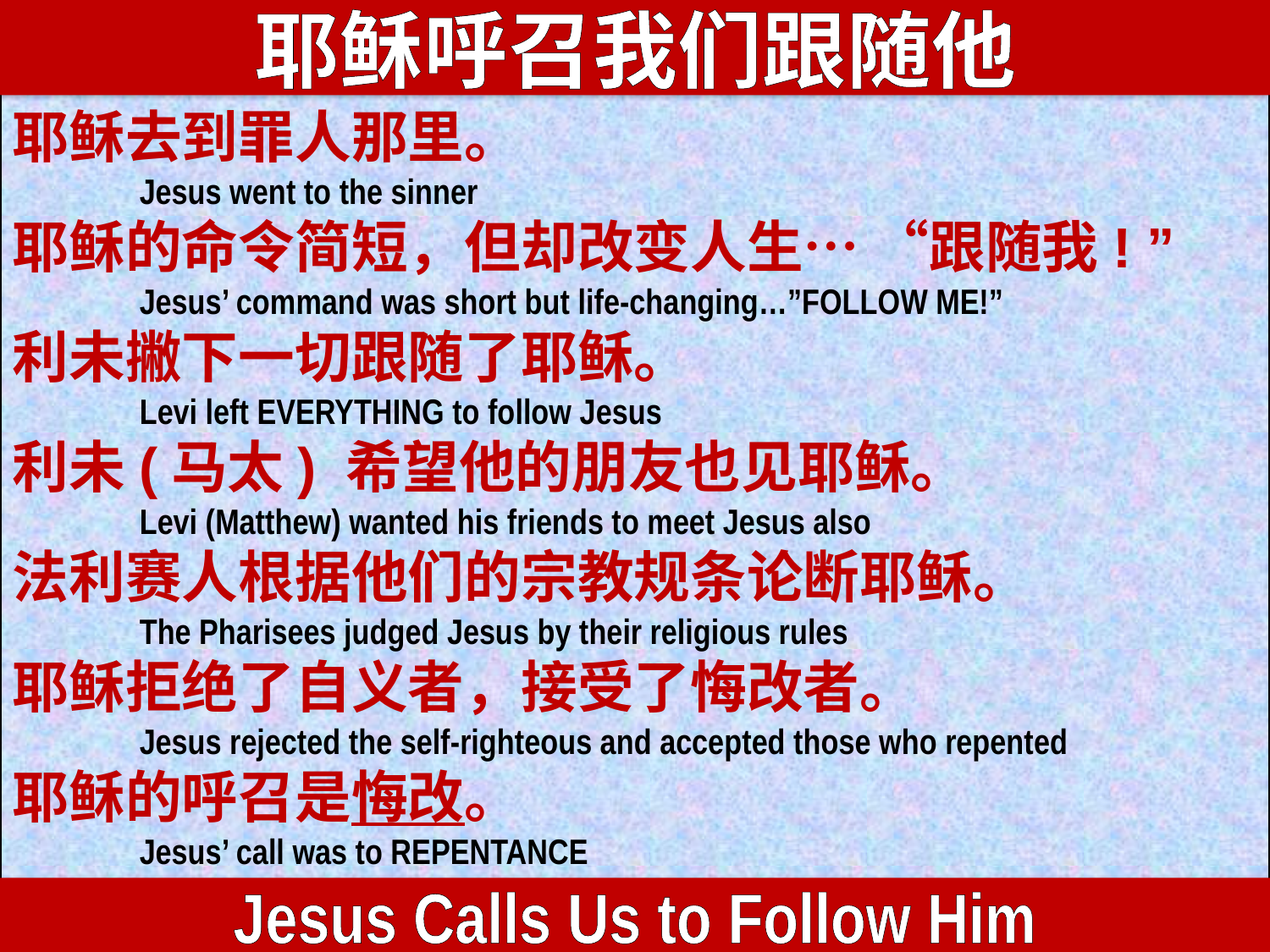

耶稣呼召我们跟随他
耶稣去到罪人那里。
	Jesus went to the sinner
耶稣的命令简短，但却改变人生… “跟随我! ”
	Jesus’ command was short but life-changing…”FOLLOW ME!”
利未撇下一切跟随了耶稣。
	Levi left EVERYTHING to follow Jesus
利未(马太) 希望他的朋友也见耶稣。
	Levi (Matthew) wanted his friends to meet Jesus also
法利赛人根据他们的宗教规条论断耶稣。
	The Pharisees judged Jesus by their religious rules
耶稣拒绝了自义者，接受了悔改者。
	Jesus rejected the self-righteous and accepted those who repented
耶稣的呼召是悔改。
	Jesus’ call was to REPENTANCE
Jesus Calls Us to Follow Him